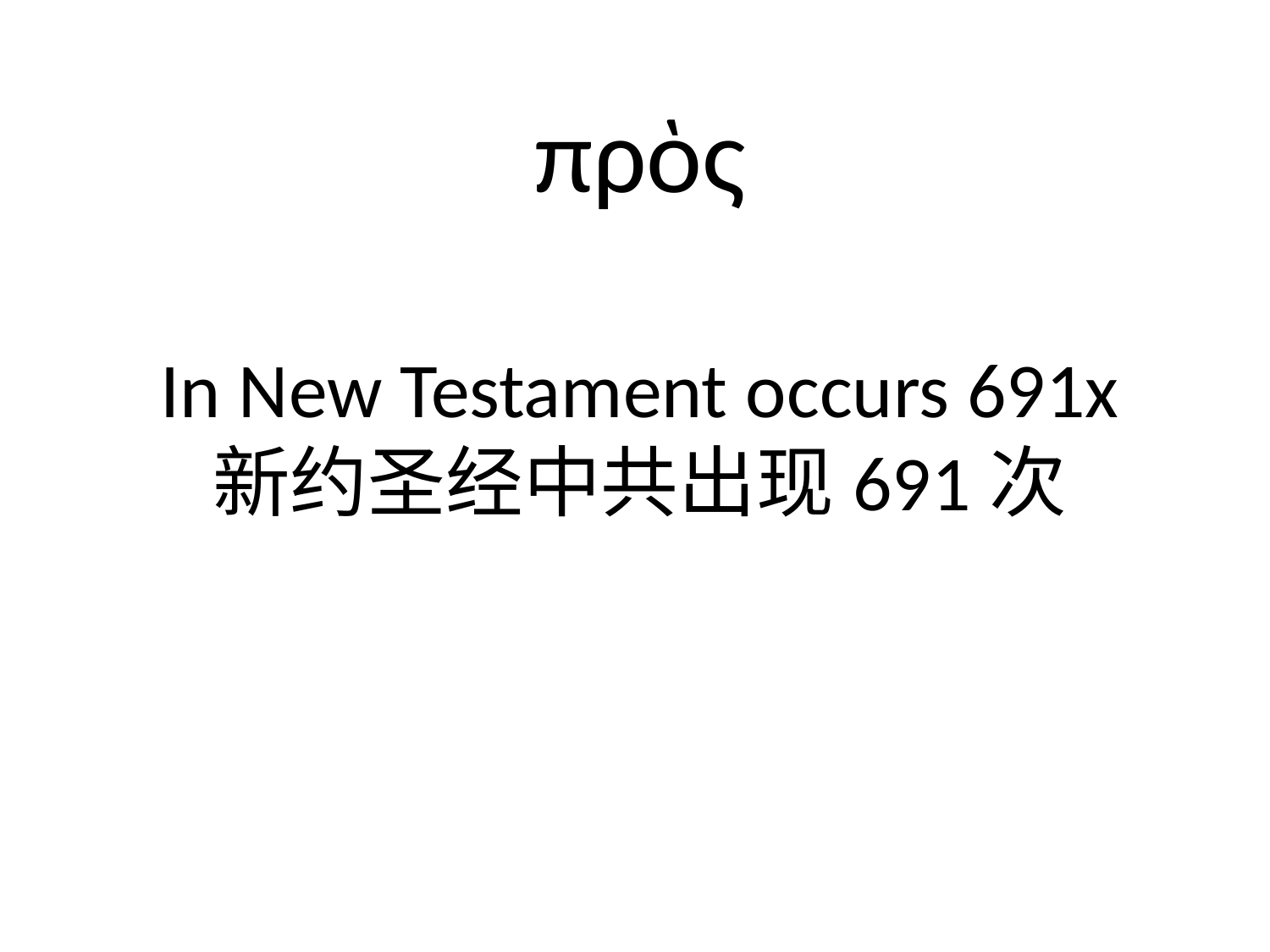

πρὸς

In New Testament occurs 691x
新约圣经中共出现691次